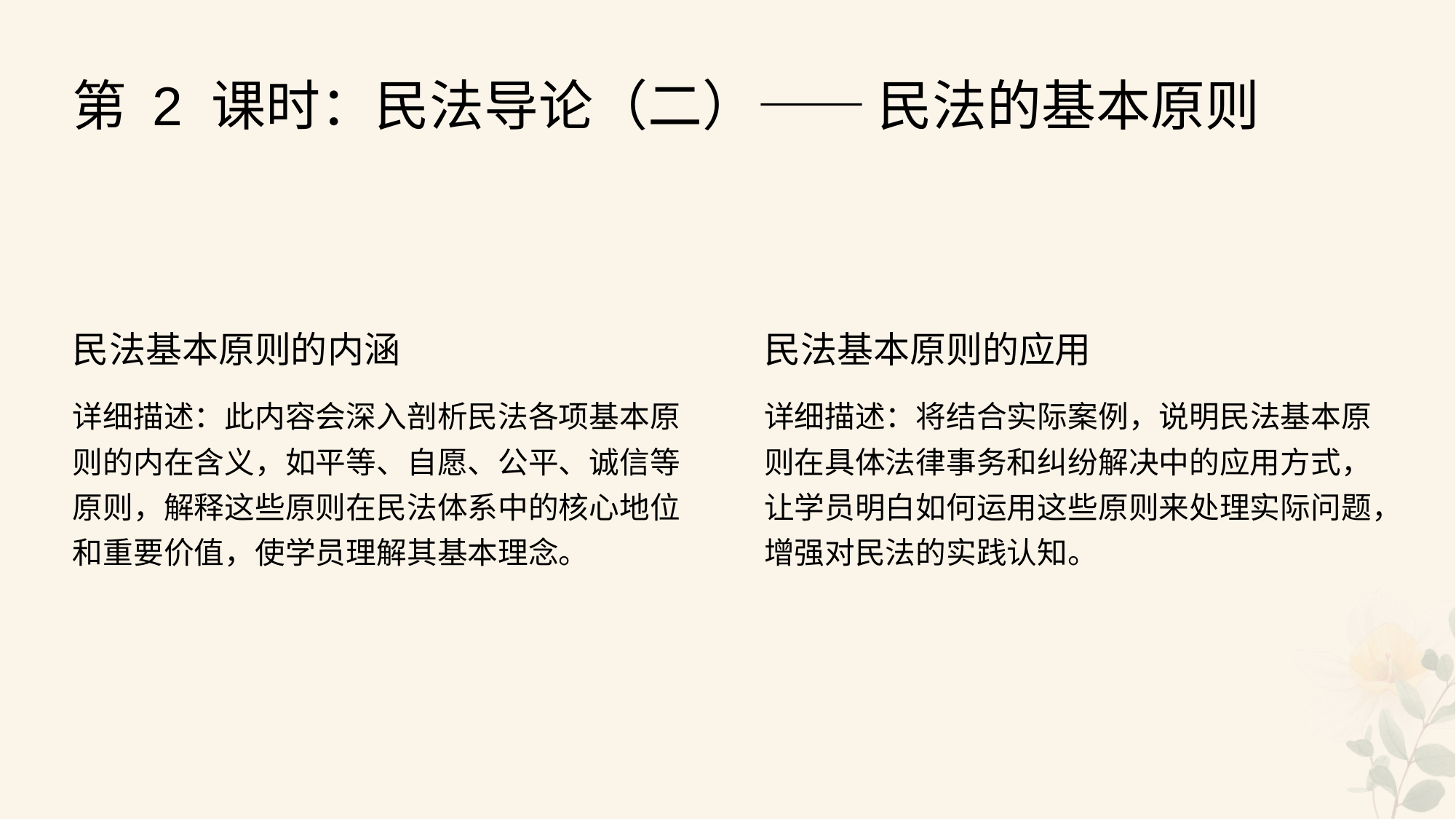

第 2 课时：民法导论（二）—— 民法的基本原则
民法基本原则的内涵
民法基本原则的应用
详细描述：此内容会深入剖析民法各项基本原则的内在含义，如平等、自愿、公平、诚信等原则，解释这些原则在民法体系中的核心地位和重要价值，使学员理解其基本理念。
详细描述：将结合实际案例，说明民法基本原则在具体法律事务和纠纷解决中的应用方式，让学员明白如何运用这些原则来处理实际问题，增强对民法的实践认知。